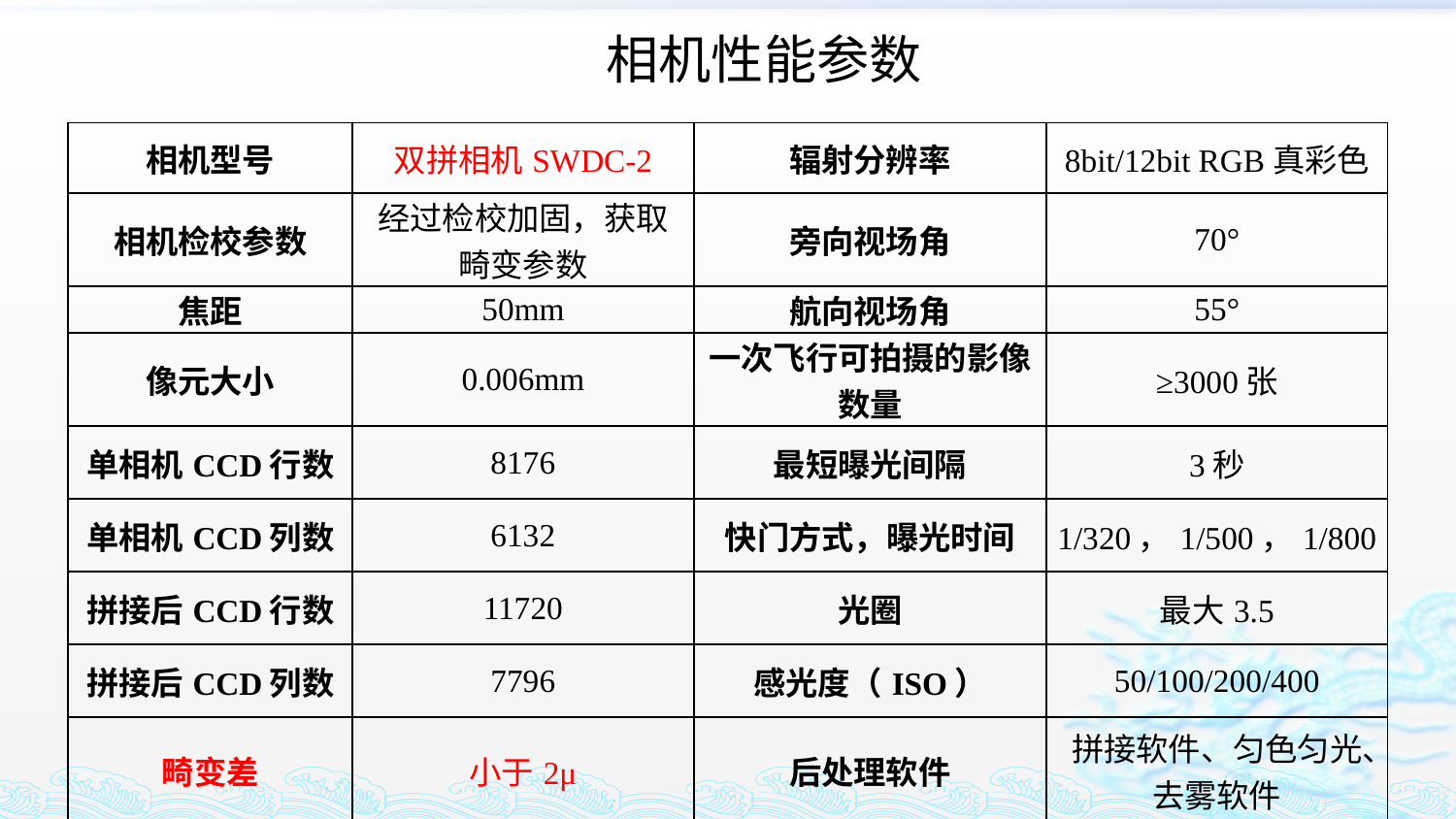

相机性能参数
| 相机型号 | 双拼相机SWDC-2 | 辐射分辨率 | 8bit/12bit RGB真彩色 |
| --- | --- | --- | --- |
| 相机检校参数 | 经过检校加固，获取畸变参数 | 旁向视场角 | 70° |
| 焦距 | 50mm | 航向视场角 | 55° |
| 像元大小 | 0.006mm | 一次飞行可拍摄的影像数量 | ≥3000张 |
| 单相机CCD行数 | 8176 | 最短曝光间隔 | 3秒 |
| 单相机CCD列数 | 6132 | 快门方式，曝光时间 | 1/320，1/500，1/800 |
| 拼接后CCD行数 | 11720 | 光圈 | 最大3.5 |
| 拼接后CCD列数 | 7796 | 感光度（ISO） | 50/100/200/400 |
| 畸变差 | 小于2μ | 后处理软件 | 拼接软件、匀色匀光、去雾软件 |